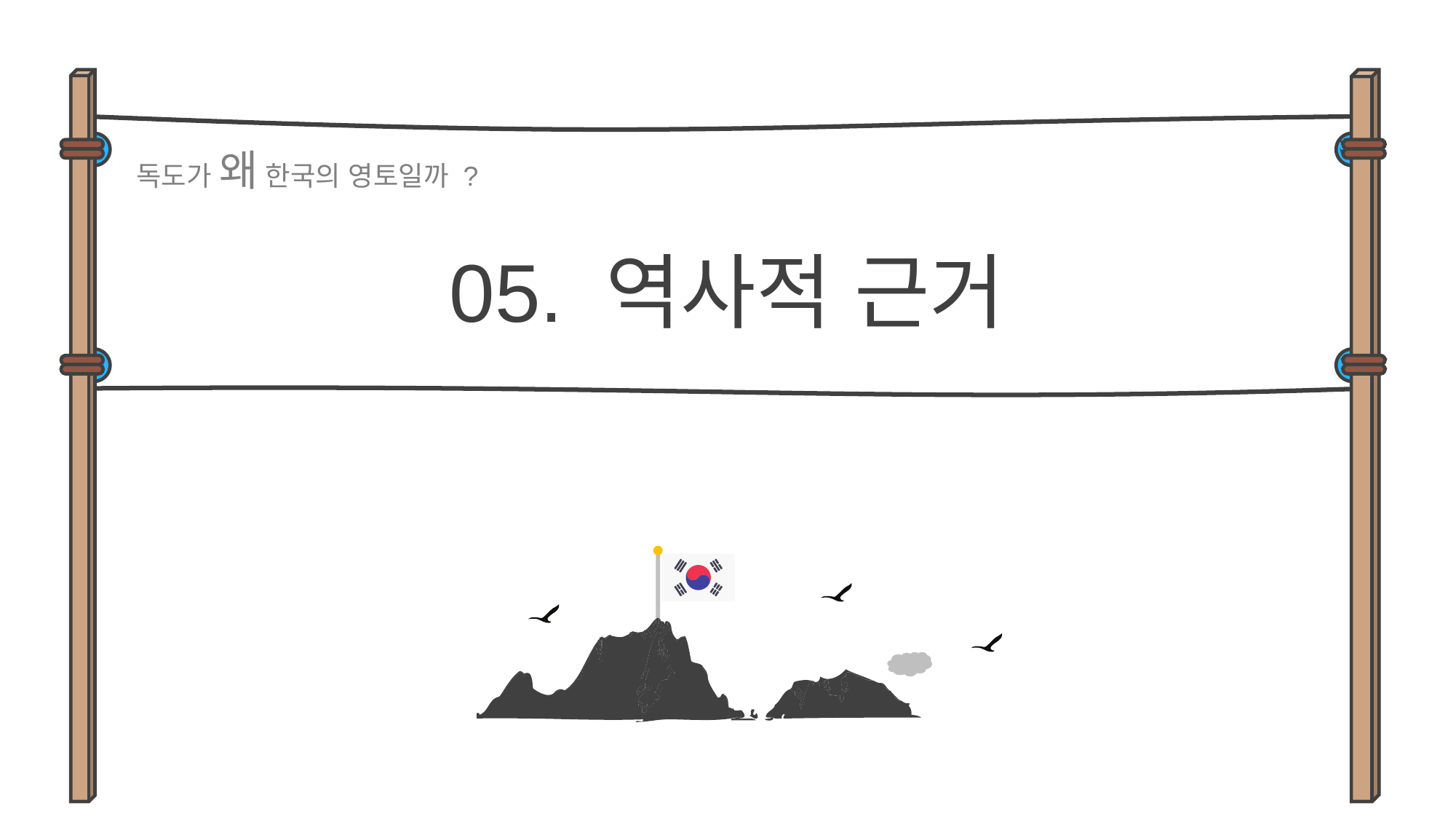

독도가 왜 한국의 영토일까 ?

05. 역사적 근거